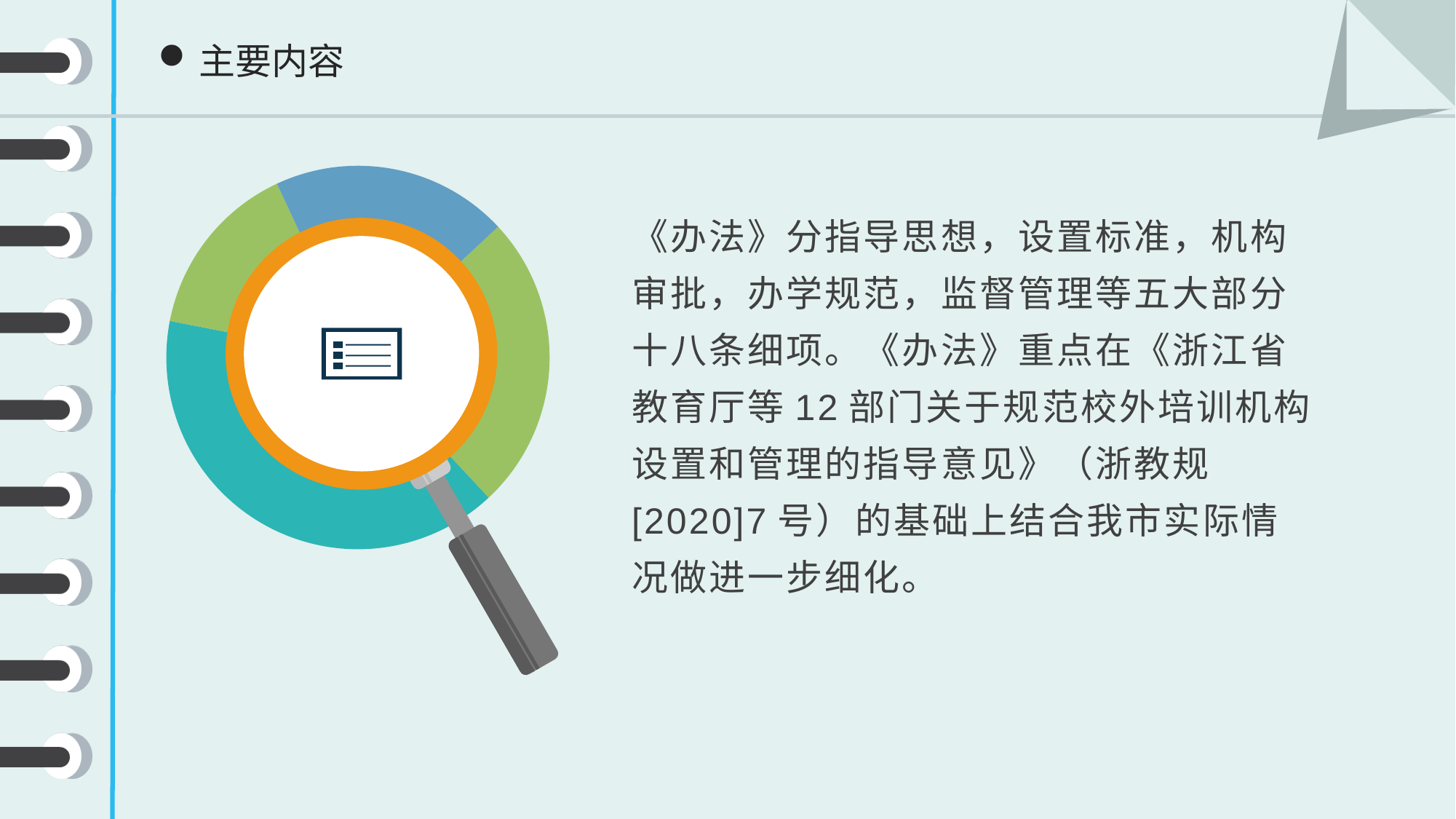

主要内容

### Chart

| Category | 销售额 |
|---|---|
| 1 | 25.0 |
| 2 | 40.0 |
| 3 | 15.0 |
| 4 | 20.0 |
《办法》分指导思想，设置标准，机构审批，办学规范，监督管理等五大部分十八条细项。《办法》重点在《浙江省教育厅等12部门关于规范校外培训机构设置和管理的指导意见》（浙教规[2020]7号）的基础上结合我市实际情况做进一步细化。